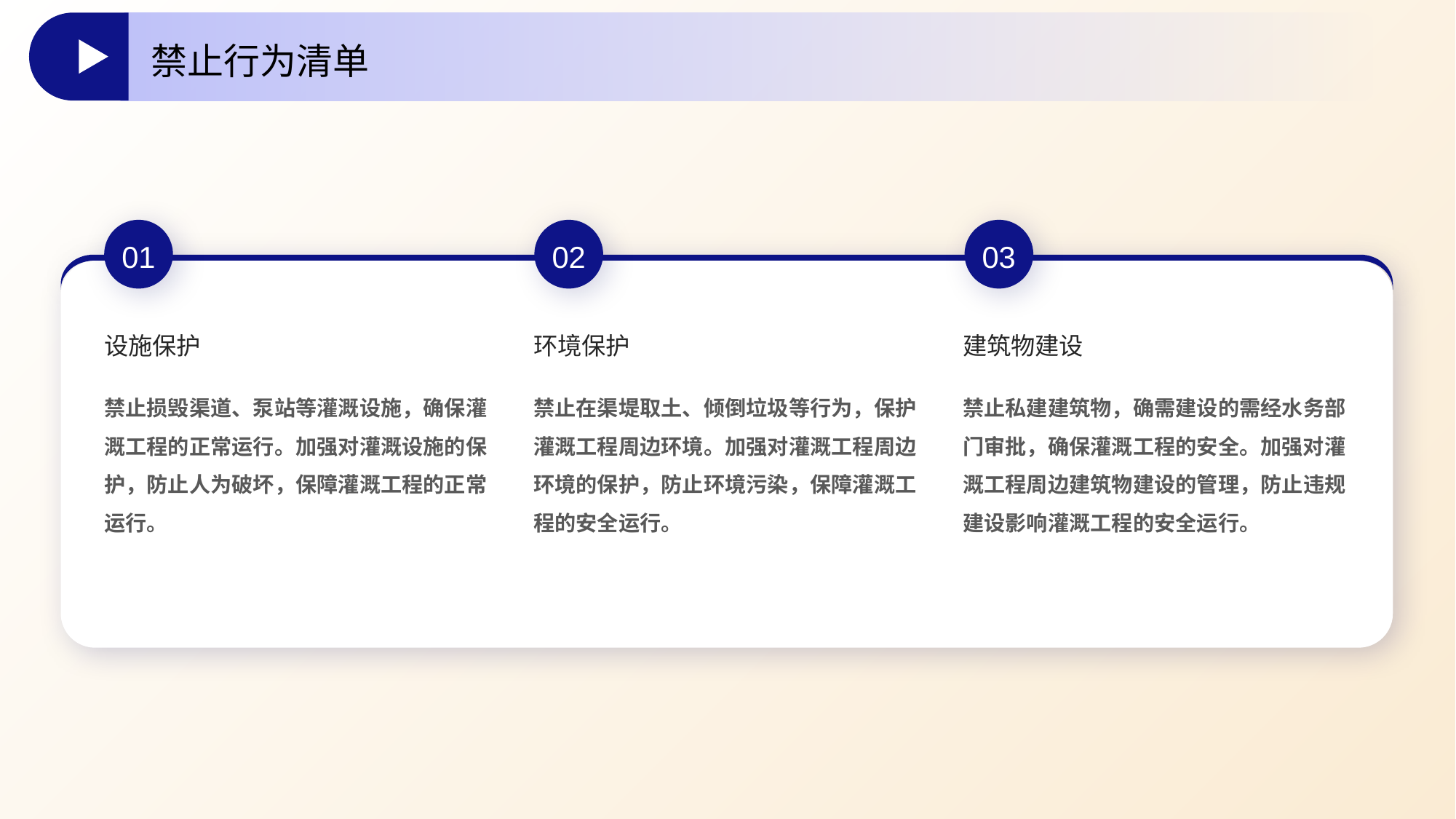

禁止行为清单

01
02
03

设施保护
环境保护
建筑物建设
禁止私建建筑物，确需建设的需经水务部门审批，确保灌溉工程的安全。加强对灌溉工程周边建筑物建设的管理，防止违规建设影响灌溉工程的安全运行。
禁止损毁渠道、泵站等灌溉设施，确保灌溉工程的正常运行。加强对灌溉设施的保护，防止人为破坏，保障灌溉工程的正常运行。
禁止在渠堤取土、倾倒垃圾等行为，保护灌溉工程周边环境。加强对灌溉工程周边环境的保护，防止环境污染，保障灌溉工程的安全运行。